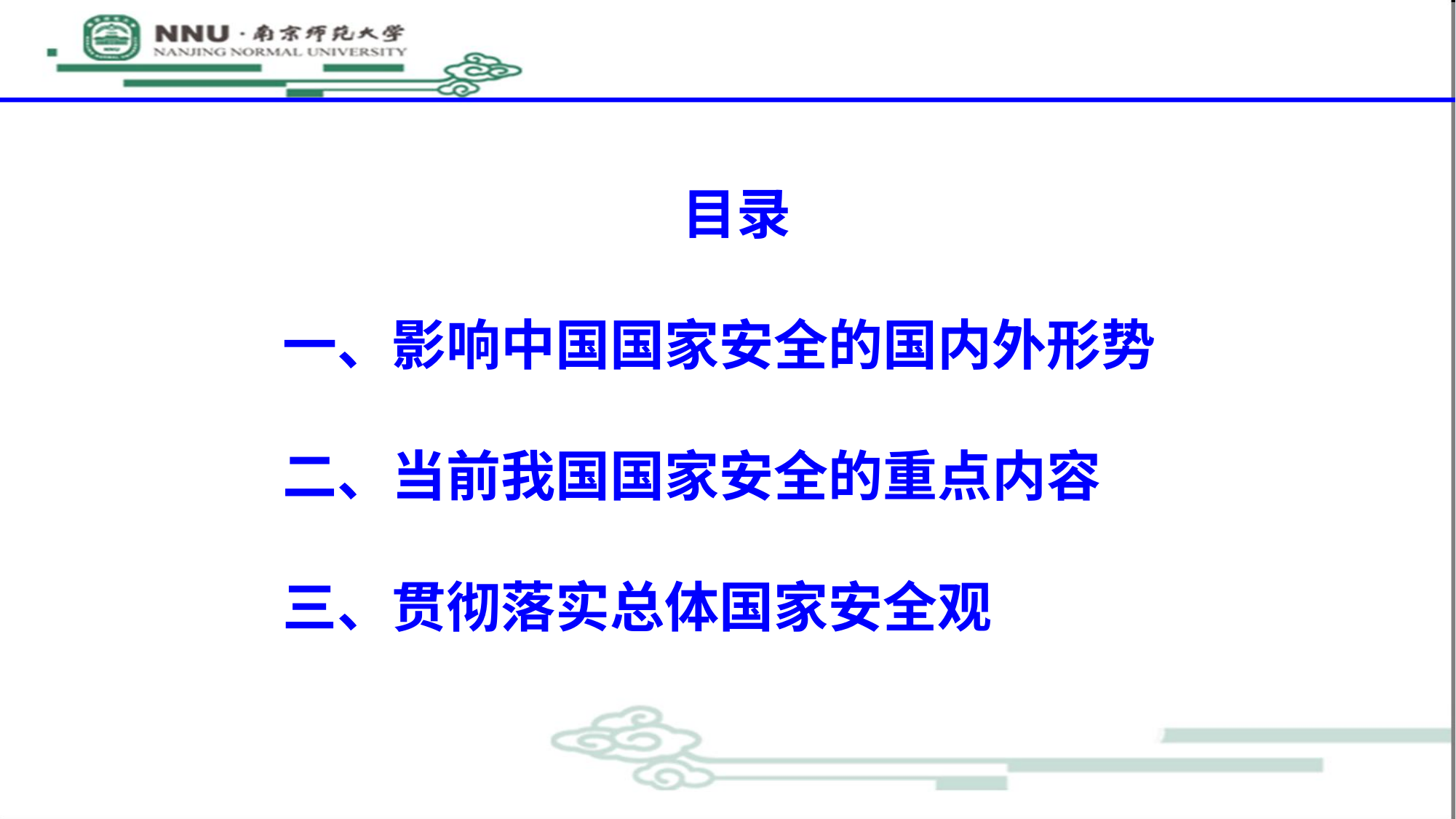

目录
一、影响中国国家安全的国内外形势
二、当前我国国家安全的重点内容
三、贯彻落实总体国家安全观